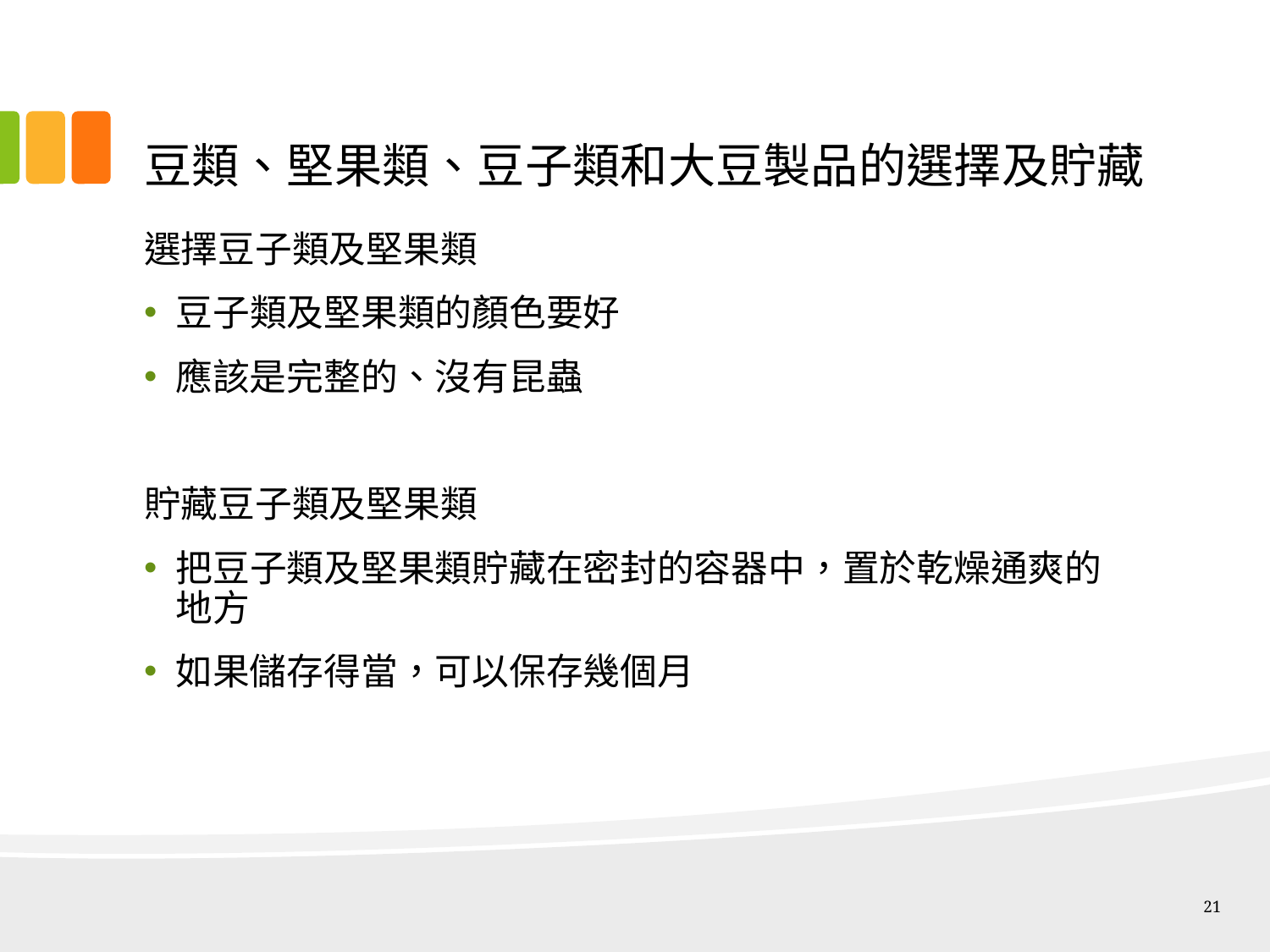

# 豆類、堅果類、豆子類和大豆製品的選擇及貯藏
選擇豆子類及堅果類
豆子類及堅果類的顏色要好
應該是完整的、沒有昆蟲

貯藏豆子類及堅果類
把豆子類及堅果類貯藏在密封的容器中，置於乾燥通爽的地方
如果儲存得當，可以保存幾個月
21